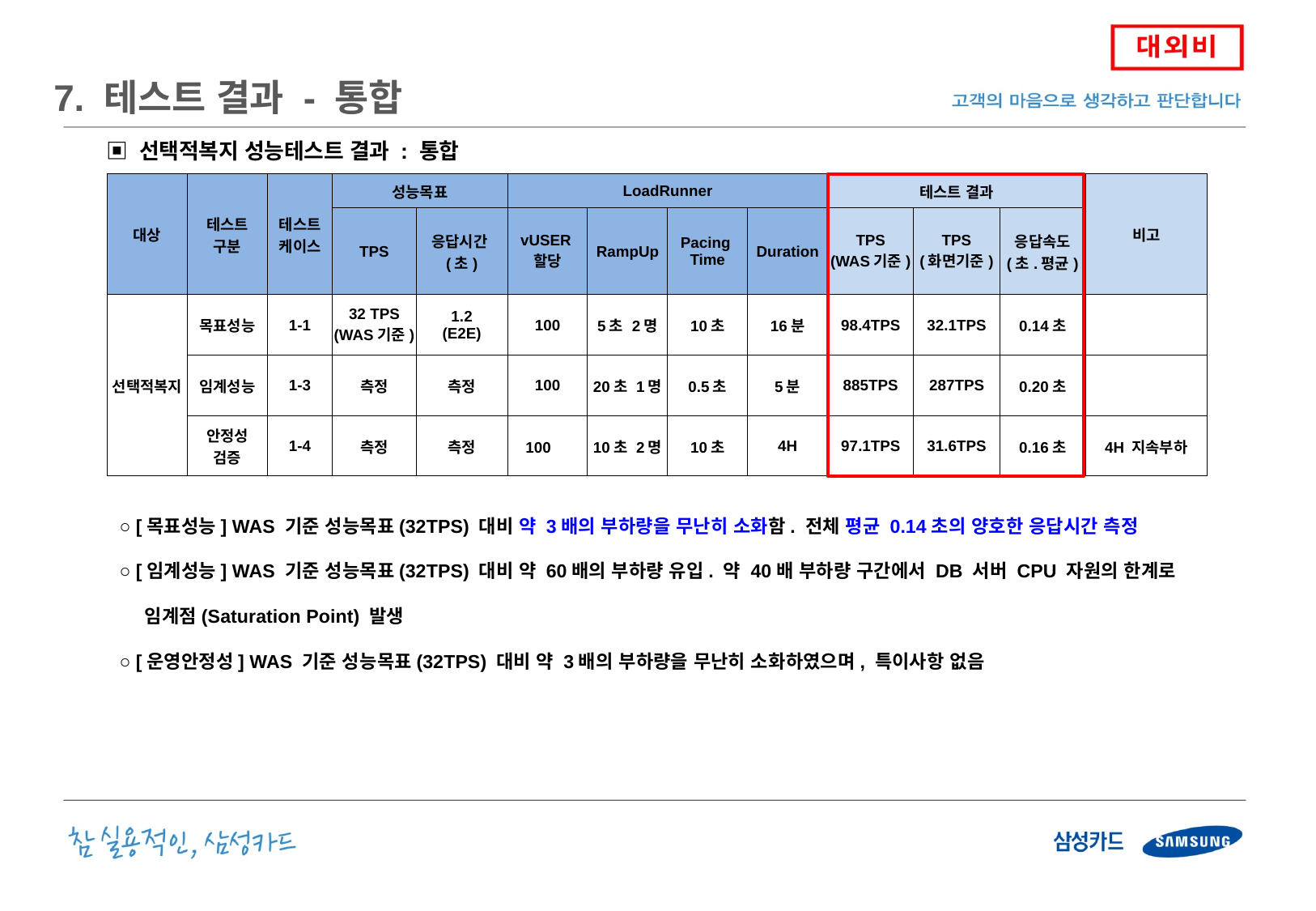

7. 테스트 결과 - 통합
▣ 선택적복지 성능테스트 결과 : 통합
| 대상 | 테스트 구분 | 테스트 케이스 | 성능목표 |  | LoadRunner |  |  |  | 테스트 결과 |  |  | 비고 |
| --- | --- | --- | --- | --- | --- | --- | --- | --- | --- | --- | --- | --- |
|  |  |  | TPS | 응답시간(초) | vUSER할당 | RampUp | Pacing Time | Duration | TPS (WAS기준) | TPS (화면기준) | 응답속도 (초.평균) |  |
| 선택적복지 | 목표성능 | 1-1 | 32 TPS (WAS기준) | 1.2 (E2E) | 100 | 5초 2명 | 10초 | 16분 | 98.4TPS | 32.1TPS | 0.14초 |  |
|  | 임계성능 | 1-3 | 측정 | 측정 | 100 | 20초 1명 | 0.5초 | 5분 | 885TPS | 287TPS | 0.20초 |  |
|  | 안정성 검증 | 1-4 | 측정 | 측정 | 100 | 10초 2명 | 10초 | 4H | 97.1TPS | 31.6TPS | 0.16초 | 4H 지속부하 |

○ [목표성능] WAS 기준 성능목표(32TPS) 대비 약 3배의 부하량을 무난히 소화함. 전체 평균 0.14초의 양호한 응답시간 측정
○ [임계성능] WAS 기준 성능목표(32TPS) 대비 약 60배의 부하량 유입. 약 40배 부하량 구간에서 DB 서버 CPU 자원의 한계로
    임계점(Saturation Point) 발생
○ [운영안정성] WAS 기준 성능목표(32TPS) 대비 약 3배의 부하량을 무난히 소화하였으며, 특이사항 없음